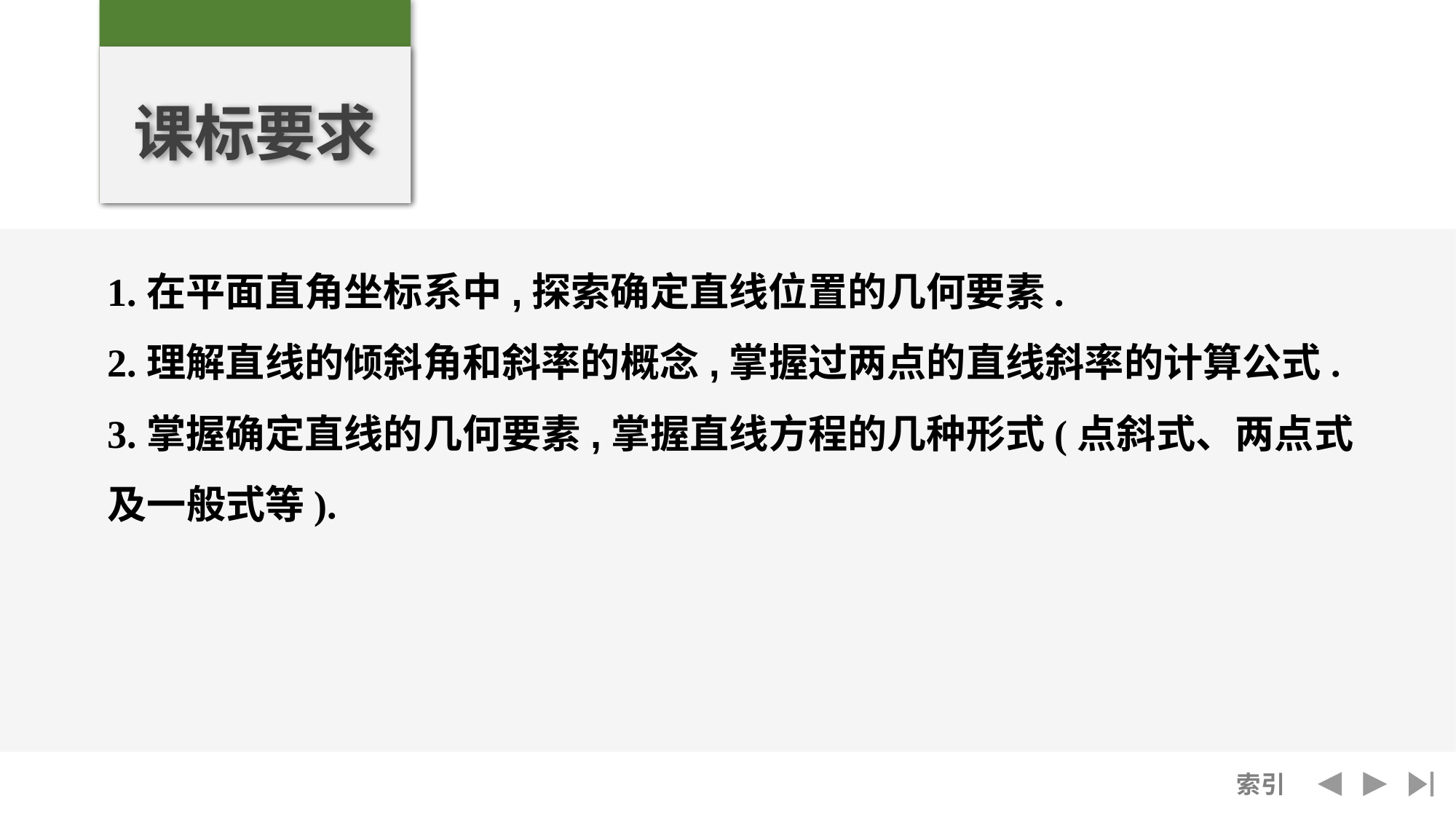

1.在平面直角坐标系中,探索确定直线位置的几何要素.
2.理解直线的倾斜角和斜率的概念,掌握过两点的直线斜率的计算公式.
3.掌握确定直线的几何要素,掌握直线方程的几种形式(点斜式、两点式及一般式等).